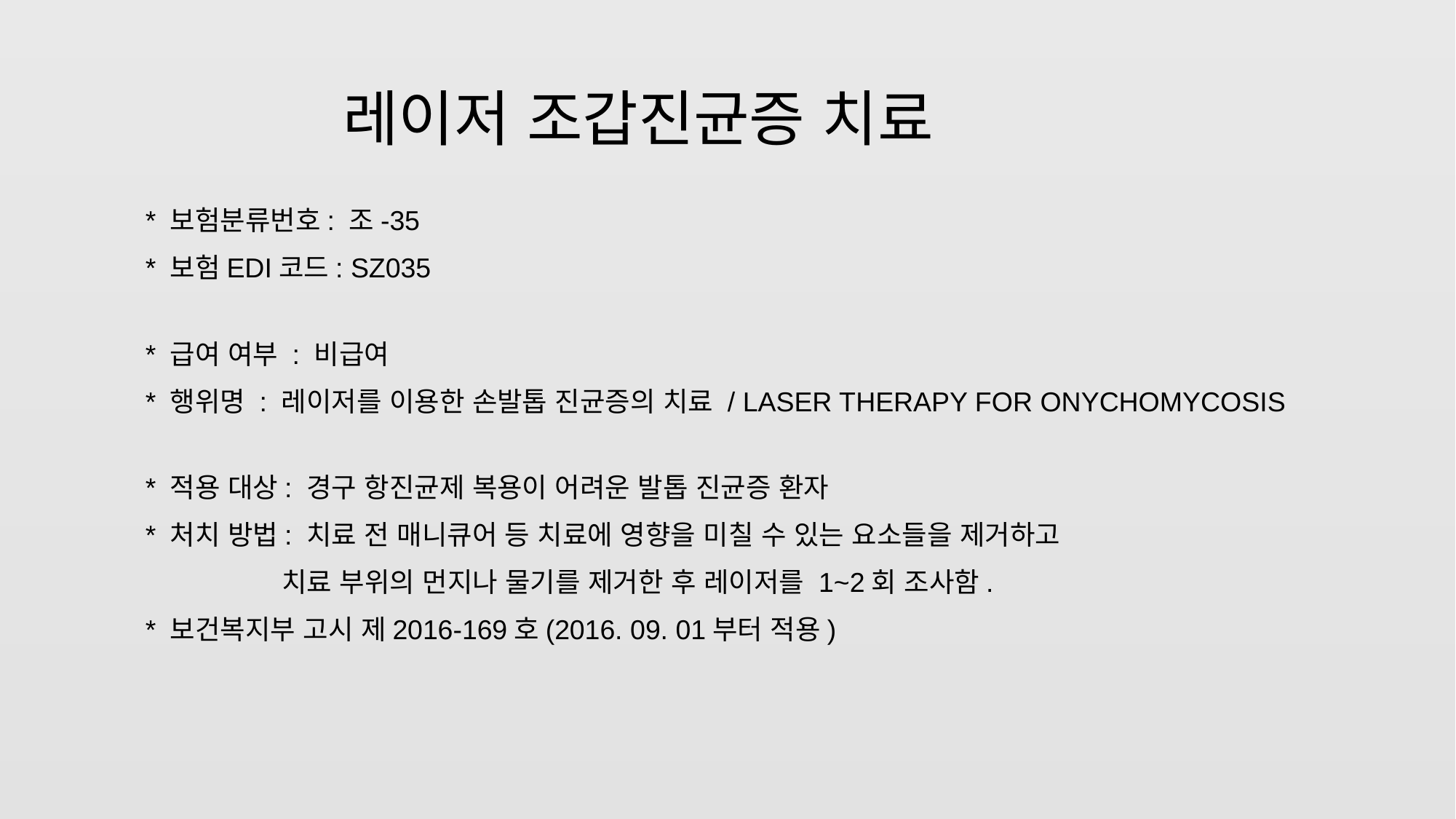

레이저 조갑진균증 치료
* 보험분류번호: 조-35
* 보험EDI코드: SZ035

* 급여 여부 : 비급여
* 행위명 : 레이저를 이용한 손발톱 진균증의 치료 / LASER THERAPY FOR ONYCHOMYCOSIS

* 적용 대상: 경구 항진균제 복용이 어려운 발톱 진균증 환자
* 처치 방법: 치료 전 매니큐어 등 치료에 영향을 미칠 수 있는 요소들을 제거하고
                 치료 부위의 먼지나 물기를 제거한 후 레이저를 1~2회 조사함.
* 보건복지부 고시 제2016-169호(2016. 09. 01부터 적용)